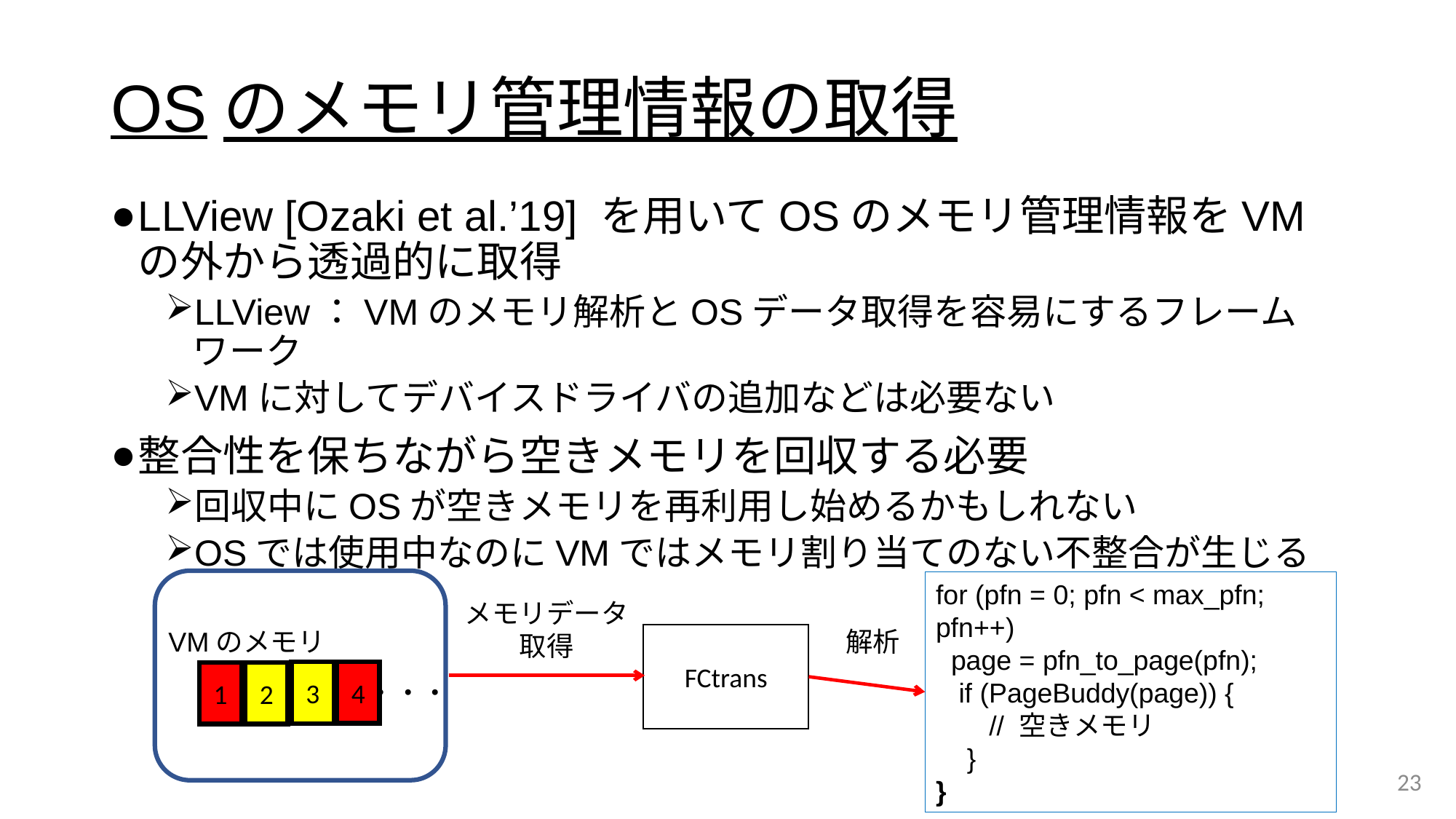

# OSのメモリ管理情報の取得
LLView [Ozaki et al.’19] を用いてOSのメモリ管理情報をVMの外から透過的に取得
LLView：VMのメモリ解析とOSデータ取得を容易にするフレームワーク
VMに対してデバイスドライバの追加などは必要ない
整合性を保ちながら空きメモリを回収する必要
回収中にOSが空きメモリを再利用し始めるかもしれない
OSでは使用中なのにVMではメモリ割り当てのない不整合が生じる

VMのメモリ
4
3
1
2
・・・
for (pfn = 0; pfn < max_pfn; pfn++)
  page = pfn_to_page(pfn);
   if (PageBuddy(page)) {
       // 空きメモリ
    }
}
メモリデータ
取得
解析
FCtrans
23